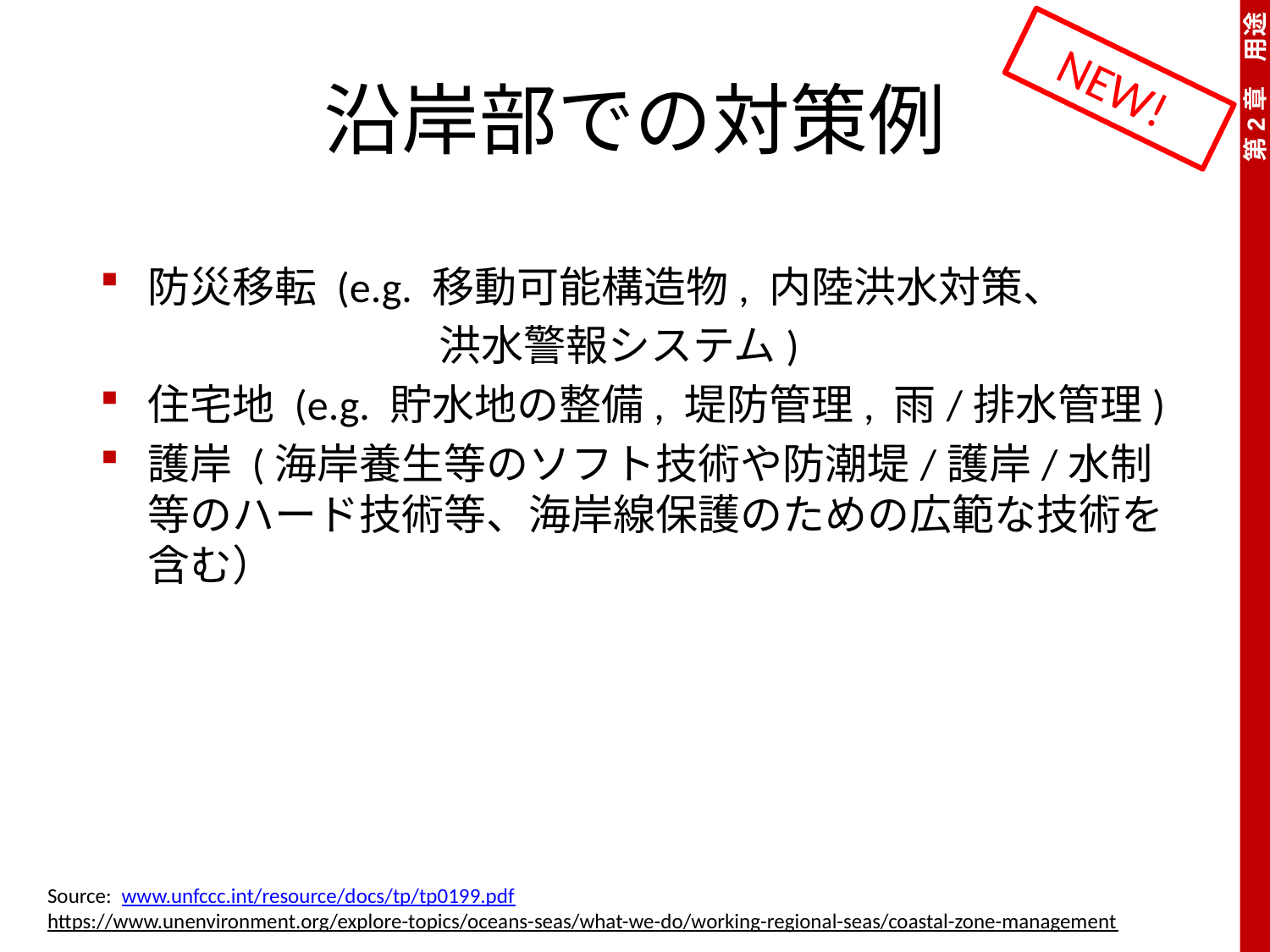

# 沿岸部での対策例
NEW!
防災移転 (e.g. 移動可能構造物, 内陸洪水対策、
　　　　　　　　洪水警報システム)
住宅地 (e.g. 貯水地の整備, 堤防管理, 雨/排水管理)
護岸 (海岸養生等のソフト技術や防潮堤/護岸/水制等のハード技術等、海岸線保護のための広範な技術を含む）
Source:  www.unfccc.int/resource/docs/tp/tp0199.pdf
https://www.unenvironment.org/explore-topics/oceans-seas/what-we-do/working-regional-seas/coastal-zone-management